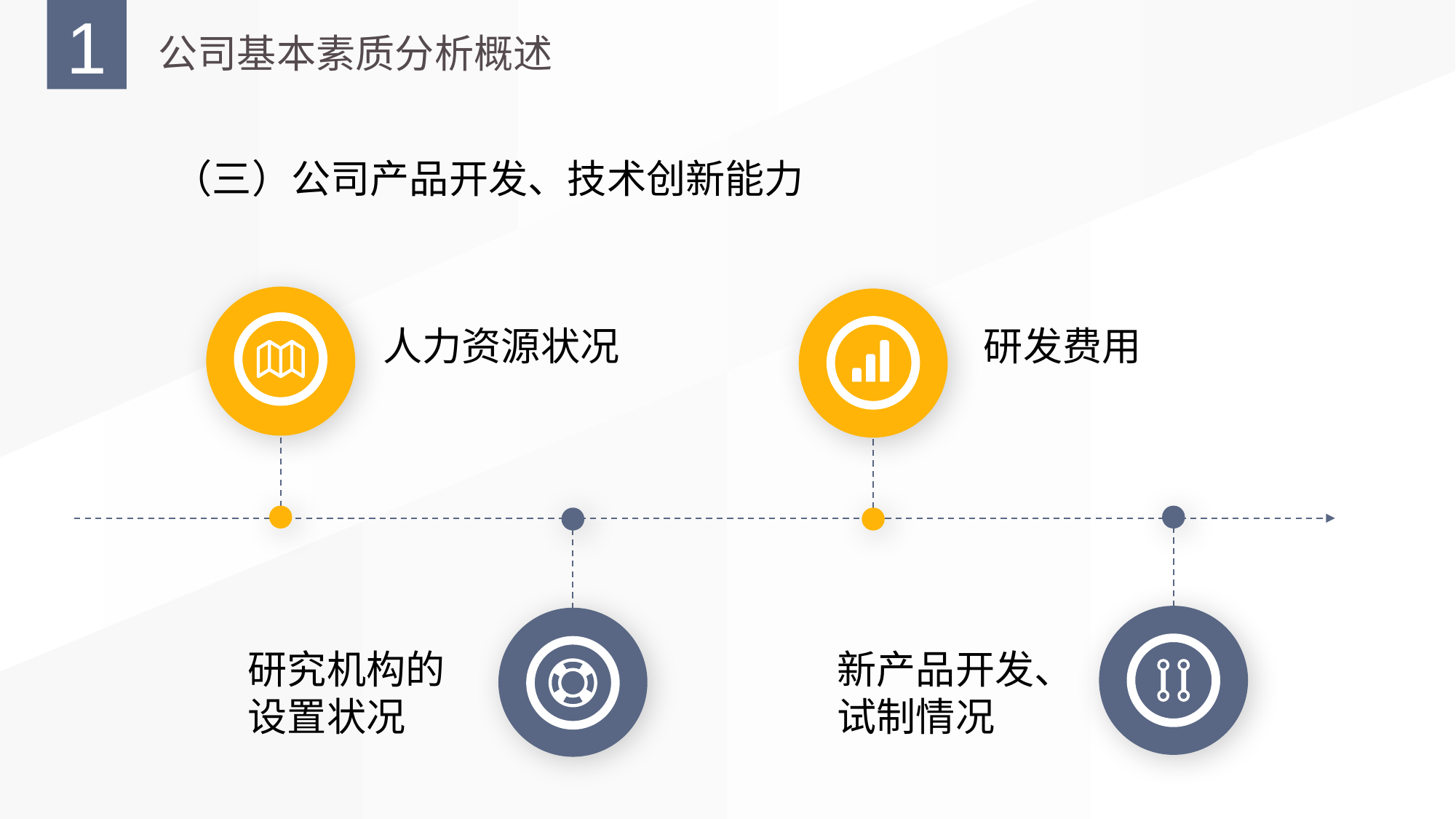

（三）公司产品开发、技术创新能力

人力资源状况
研发费用

研究机构的设置状况
新产品开发、试制情况